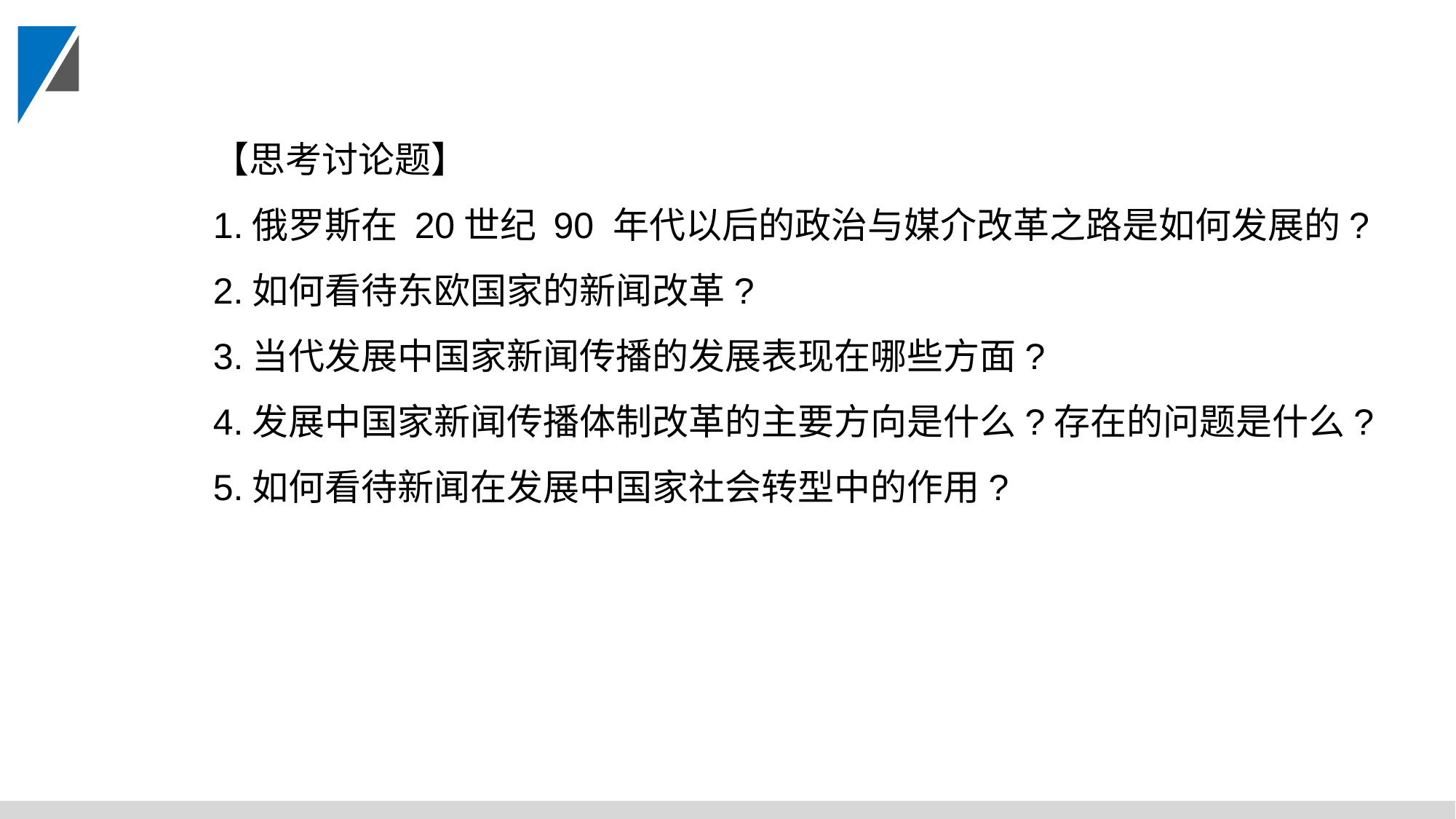

【思考讨论题】
1.俄罗斯在 20世纪 90 年代以后的政治与媒介改革之路是如何发展的?
2.如何看待东欧国家的新闻改革?
3.当代发展中国家新闻传播的发展表现在哪些方面?
4.发展中国家新闻传播体制改革的主要方向是什么?存在的问题是什么?
5.如何看待新闻在发展中国家社会转型中的作用?